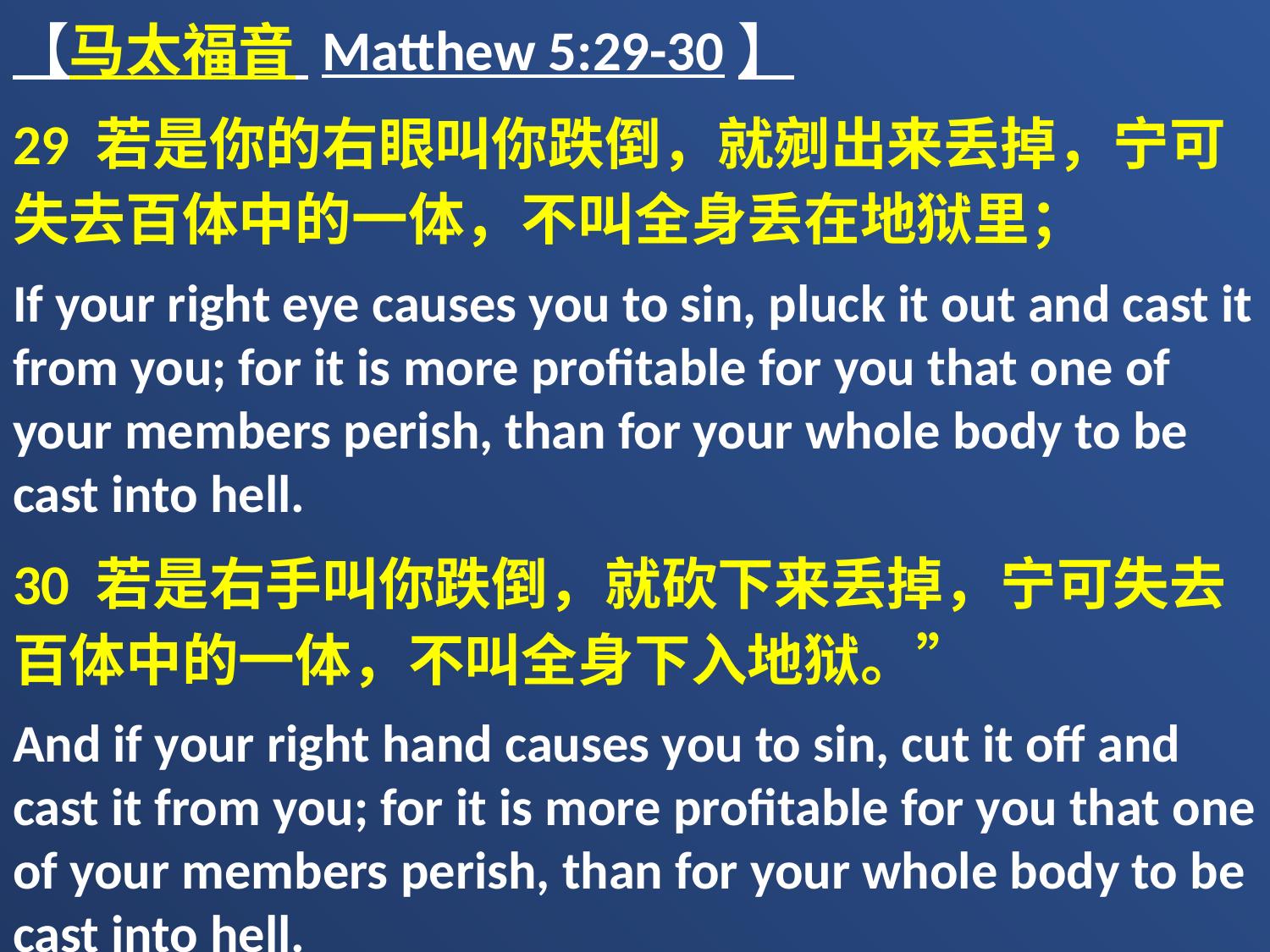

【马太福音 Matthew 5:29-30】
29 若是你的右眼叫你跌倒，就剜出来丢掉，宁可失去百体中的一体，不叫全身丢在地狱里；
If your right eye causes you to sin, pluck it out and cast it from you; for it is more profitable for you that one of your members perish, than for your whole body to be cast into hell.
30 若是右手叫你跌倒，就砍下来丢掉，宁可失去百体中的一体，不叫全身下入地狱。”
And if your right hand causes you to sin, cut it off and cast it from you; for it is more profitable for you that one of your members perish, than for your whole body to be cast into hell.